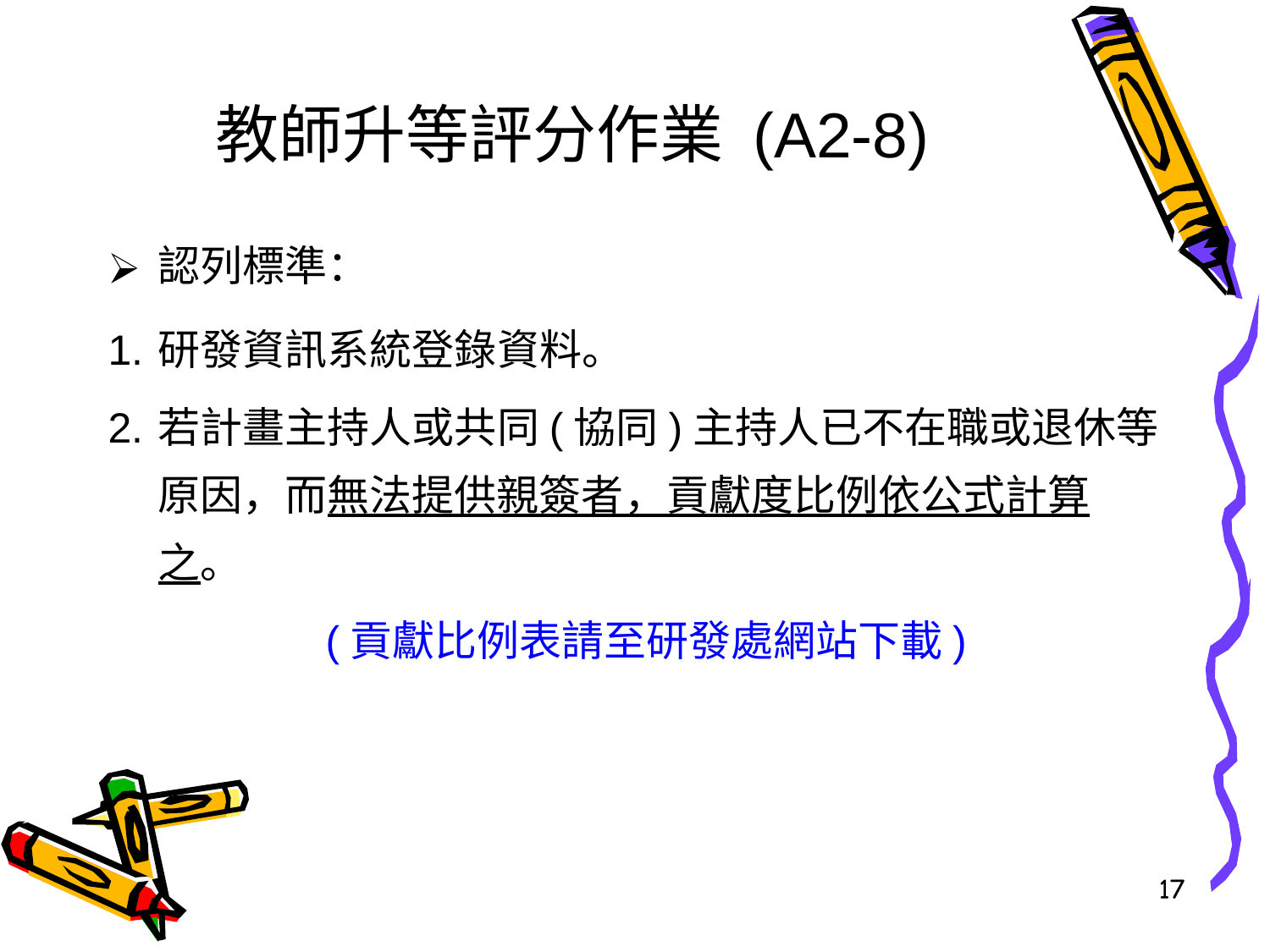

教師升等評分作業 (A2-8)
認列標準：
研發資訊系統登錄資料。
若計畫主持人或共同(協同)主持人已不在職或退休等原因，而無法提供親簽者，貢獻度比例依公式計算之。
             (貢獻比例表請至研發處網站下載)

17